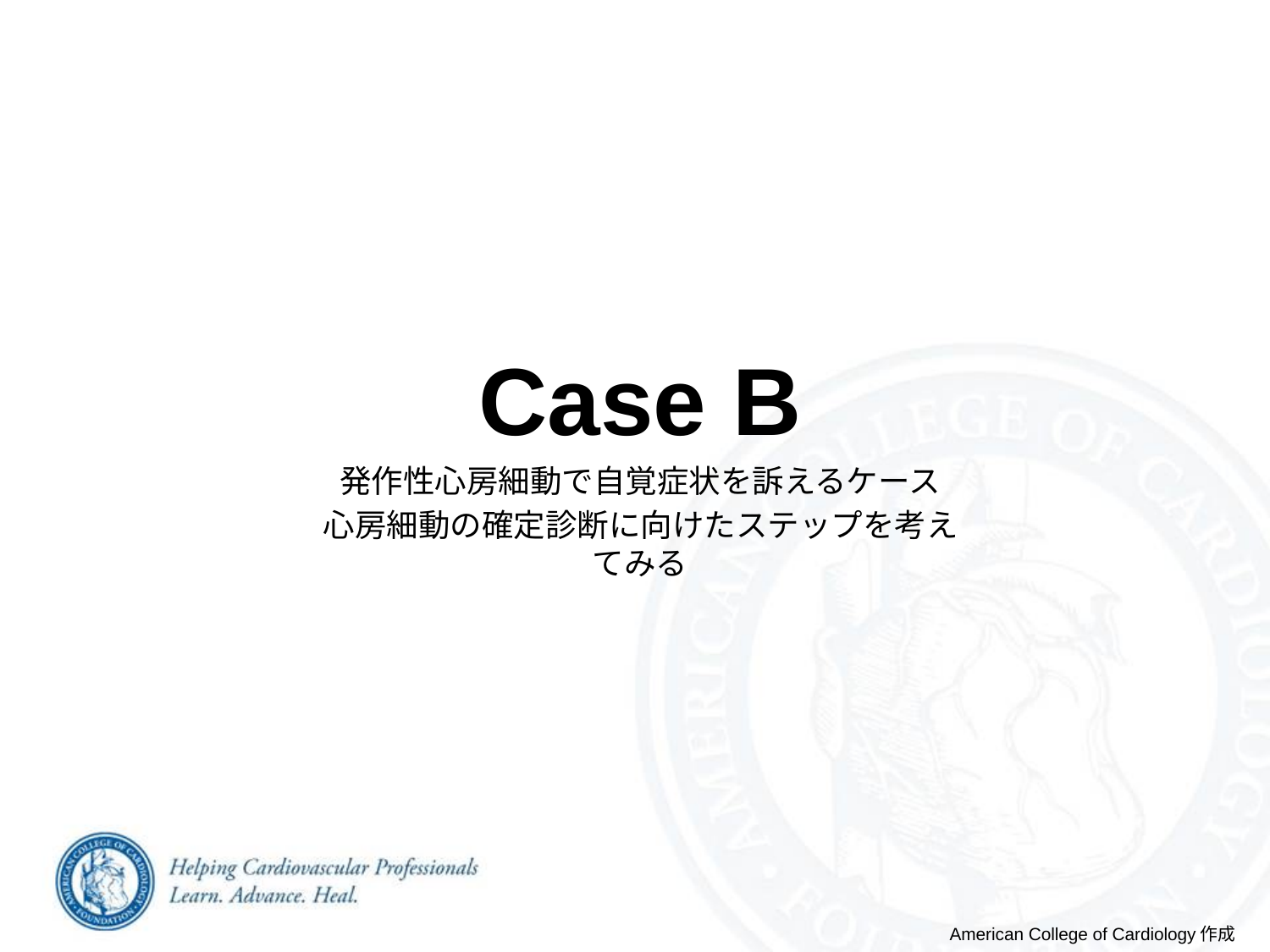

Case B
発作性心房細動で自覚症状を訴えるケース
心房細動の確定診断に向けたステップを考えてみる
American College of Cardiology作成